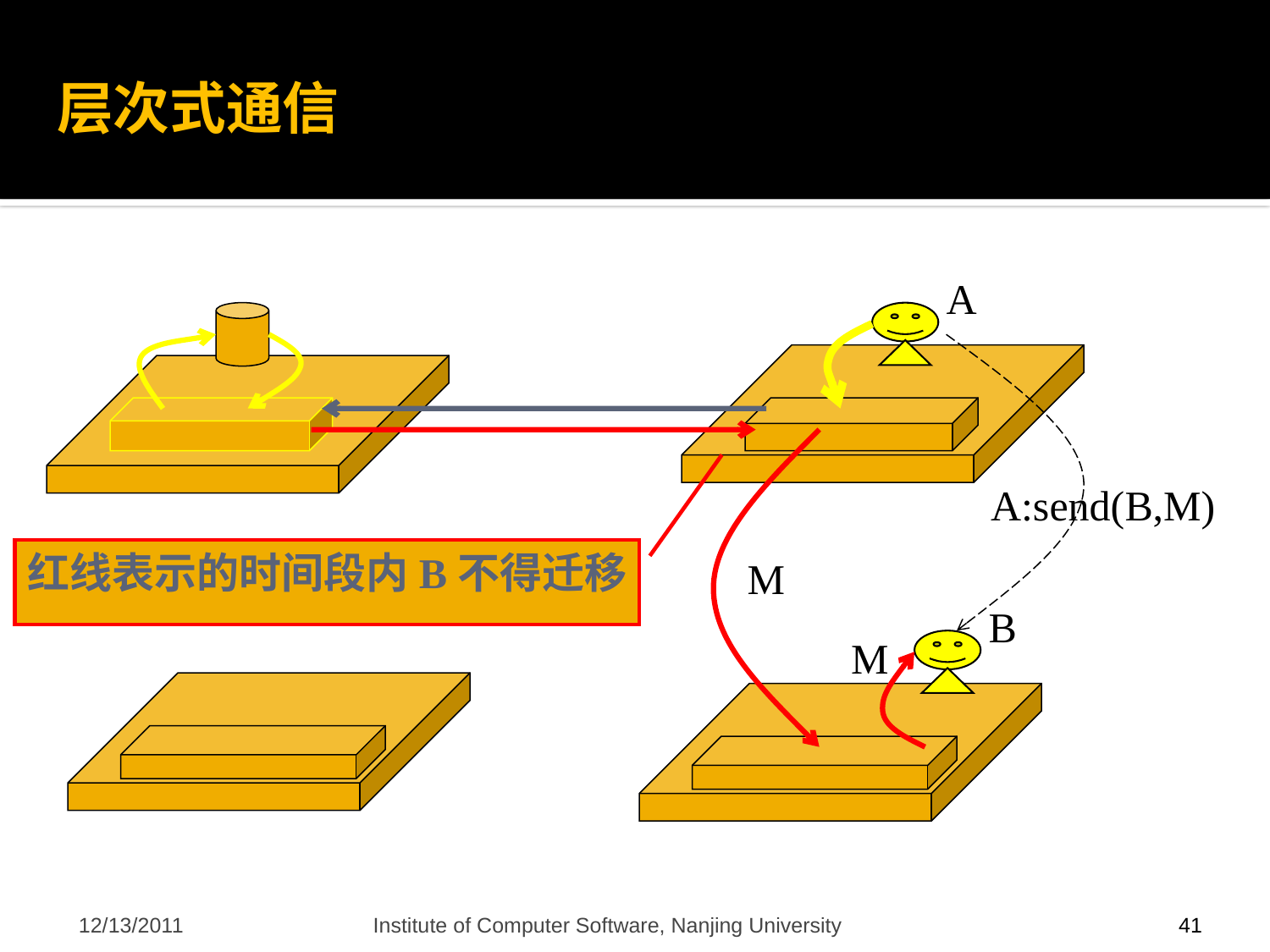

# 层次式通信框架
A

M
A:send(B,M)
红线表示的时间段内B不得迁移
B
M

41
12/13/2011
Institute of Computer Software, Nanjing University
41